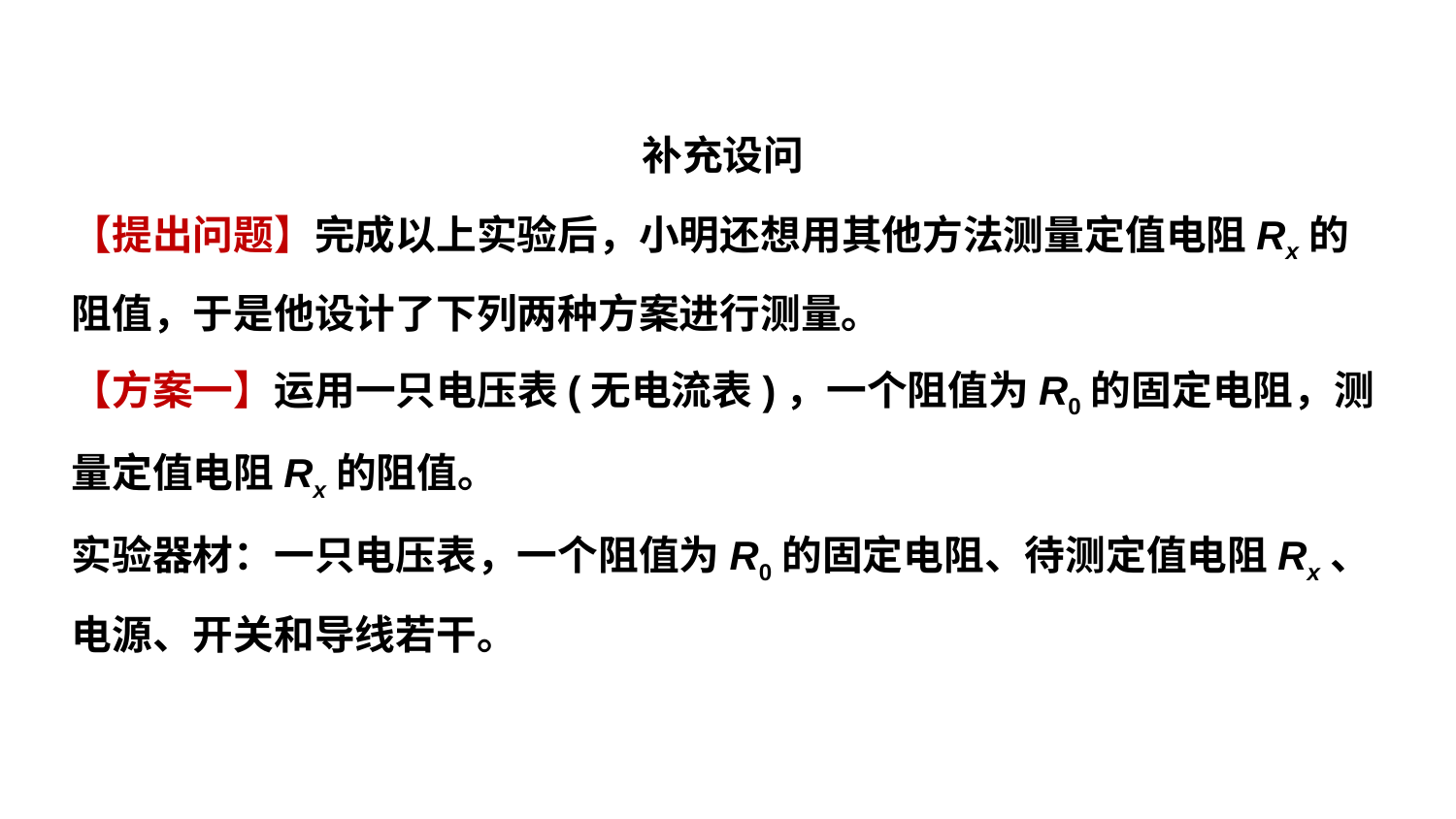

补充设问
【提出问题】完成以上实验后，小明还想用其他方法测量定值电阻Rx的阻值，于是他设计了下列两种方案进行测量。
【方案一】运用一只电压表(无电流表)，一个阻值为R0的固定电阻，测量定值电阻Rx的阻值。
实验器材：一只电压表，一个阻值为R0的固定电阻、待测定值电阻Rx、电源、开关和导线若干。